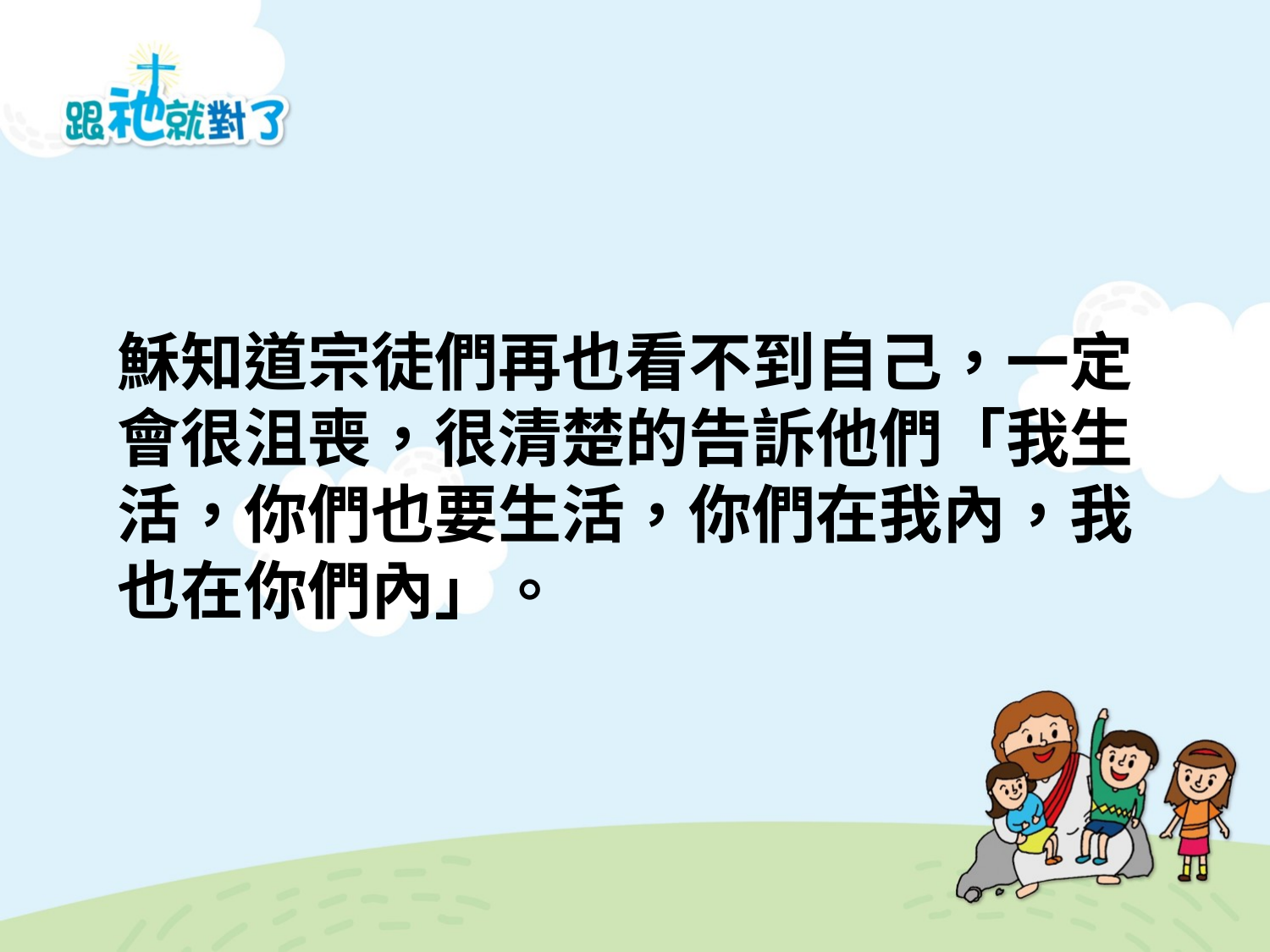

穌知道宗徒們再也看不到自己，一定會很沮喪，很清楚的告訴他們「我生活，你們也要生活，你們在我內，我也在你們內」。